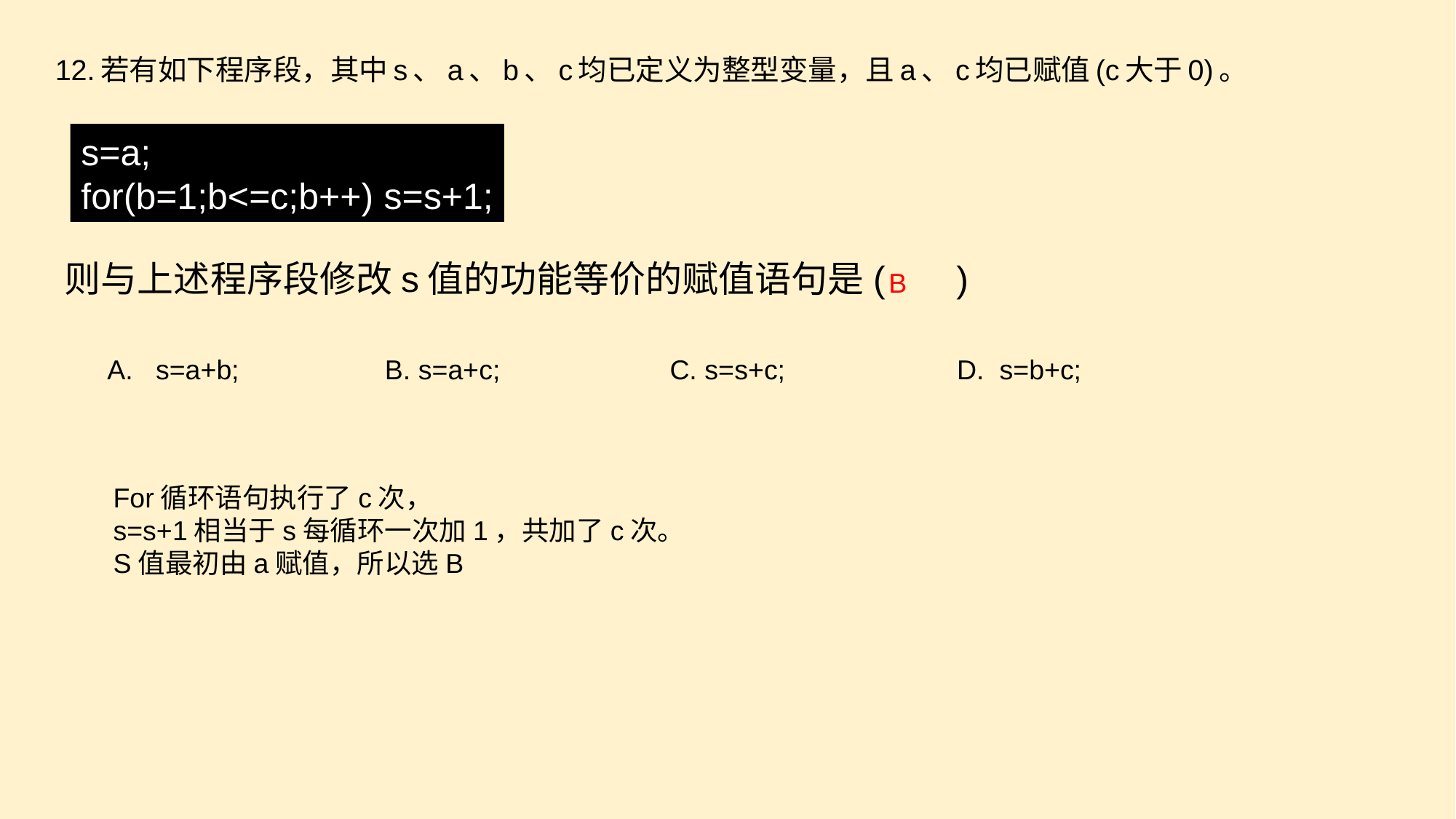

12.若有如下程序段，其中s、a、b、c均已定义为整型变量，且a、c均已赋值(c大于0)。
s=a;
for(b=1;b<=c;b++) s=s+1;
则与上述程序段修改s值的功能等价的赋值语句是(       )
B
A.   s=a+b;
B. s=a+c;
C. s=s+c;
D.  s=b+c;
For循环语句执行了c次，
s=s+1相当于s每循环一次加1，共加了c次。
S值最初由a赋值，所以选B